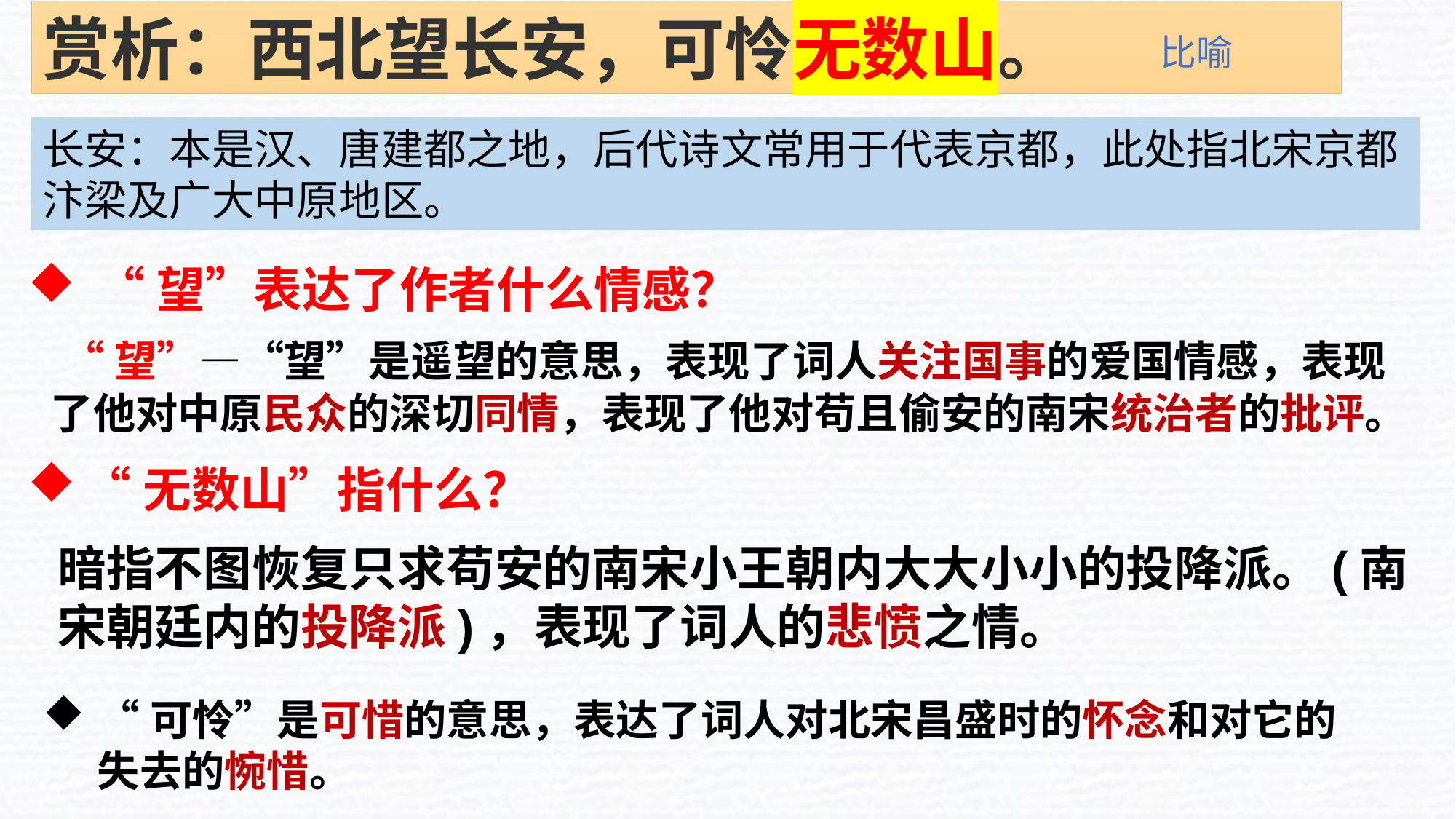

赏析：西北望长安，可怜无数山。
比喻
长安：本是汉、唐建都之地，后代诗文常用于代表京都，此处指北宋京都汴梁及广大中原地区。
“望”表达了作者什么情感？
 “望”—“望”是遥望的意思，表现了词人关注国事的爱国情感，表现了他对中原民众的深切同情，表现了他对苟且偷安的南宋统治者的批评。
“无数山”指什么？
暗指不图恢复只求苟安的南宋小王朝内大大小小的投降派。(南宋朝廷内的投降派)，表现了词人的悲愤之情。
“可怜”是可惜的意思，表达了词人对北宋昌盛时的怀念和对它的失去的惋惜。